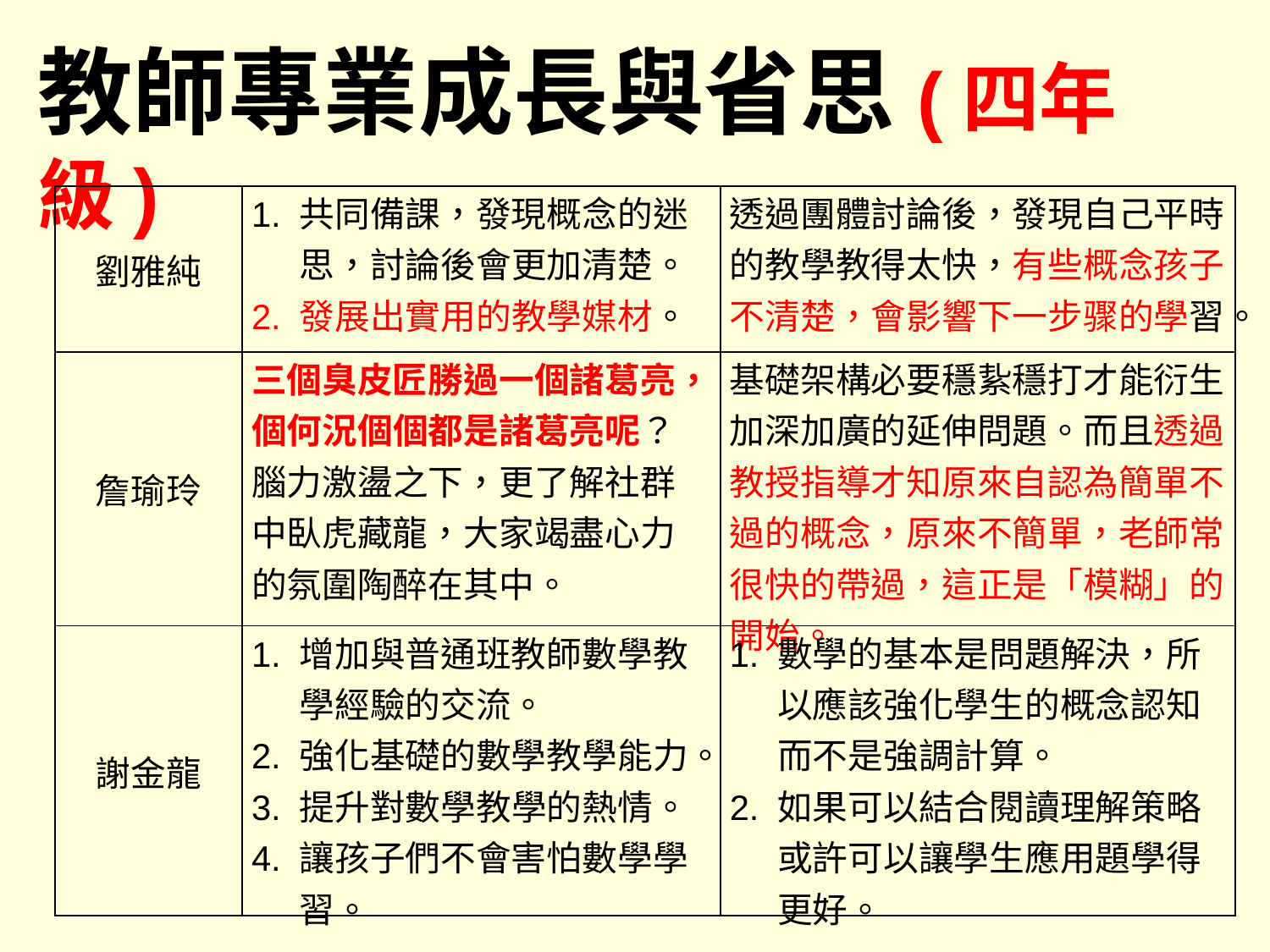

教師專業成長與省思(四年級)
| 劉雅純 | 共同備課，發現概念的迷思，討論後會更加清楚。 發展出實用的教學媒材。 | 透過團體討論後，發現自己平時的教學教得太快，有些概念孩子不清楚，會影響下一步骤的學習。 |
| --- | --- | --- |
| 詹瑜玲 | 三個臭皮匠勝過一個諸葛亮，個何況個個都是諸葛亮呢？腦力激盪之下，更了解社群中臥虎藏龍，大家竭盡心力的氛圍陶醉在其中。 | 基礎架構必要穩紥穩打才能衍生加深加廣的延伸問題。而且透過教授指導才知原來自認為簡單不過的概念，原來不簡單，老師常很快的帶過，這正是「模糊」的開始。 |
| 謝金龍 | 增加與普通班教師數學教學經驗的交流。 強化基礎的數學教學能力。 提升對數學教學的熱情。 讓孩子們不會害怕數學學習。 | 數學的基本是問題解決，所以應該強化學生的概念認知而不是強調計算。 如果可以結合閱讀理解策略或許可以讓學生應用題學得更好。 |